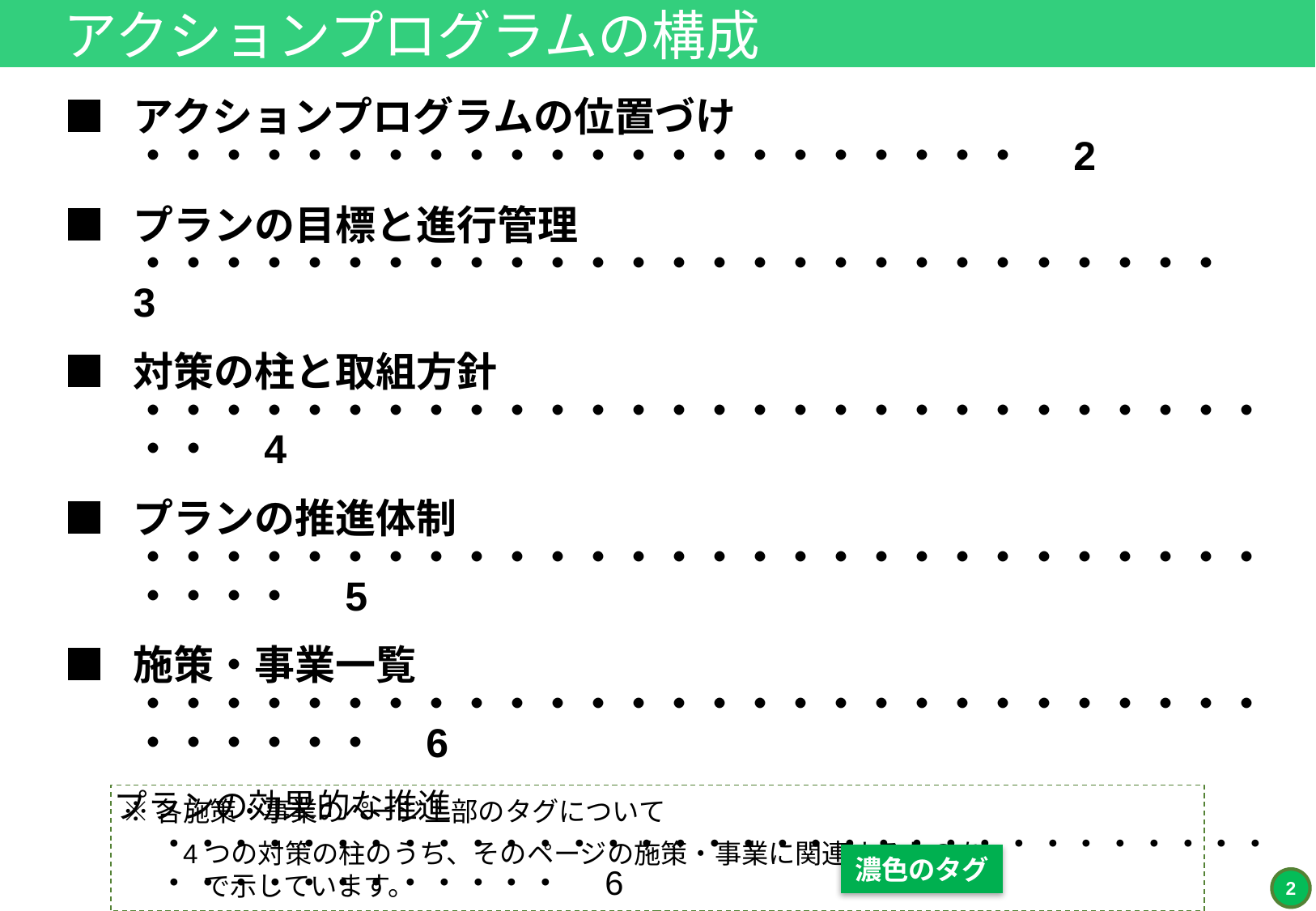

アクションプログラムの構成
■	アクションプログラムの位置づけ	・・・・・・・・・・・・・・・・・・・・・・　2
■	プランの目標と進行管理	・・・・・・・・・・・・・・・・・・・・・・・・・・・　3
■	対策の柱と取組方針	・・・・・・・・・・・・・・・・・・・・・・・・・・・・・・　4
■	プランの推進体制	・・・・・・・・・・・・・・・・・・・・・・・・・・・・・・・・　5
■	施策・事業一覧	・・・・・・・・・・・・・・・・・・・・・・・・・・・・・・・・・・　6
プランの効果的な推進	・・・・・・・・・・・・・・・・・・・・・・・・・・・・・・・・・・・・・・・・・・・・・　6
対策の柱① 再生可能エネルギーの普及拡大	・・・・・・・・・・・・・・・・・・・・・・・・・・　6
対策の柱② エネルギー効率の向上	・・・・・・・・・・・・・・・・・・・・・・・・・・・・・・・・・・　7
対策の柱③ レジリエンスと電力需給調整力の強化	・・・・・・・・・・・・・・・・・・・・・・　8
対策の柱④ エネルギー関連産業の振興とあらゆる分野の企業の持続的成長	・・　9
■	各施策・事業	・・・・・・・・・・・・・・・・・・・・・・・・・・・・・・・・・　10～
※各施策・事業のページ上部のタグについて
　　4つの対策の柱のうち、そのページの施策・事業に関連するものを　　　　　　　　　　で示しています。
濃色のタグ
2